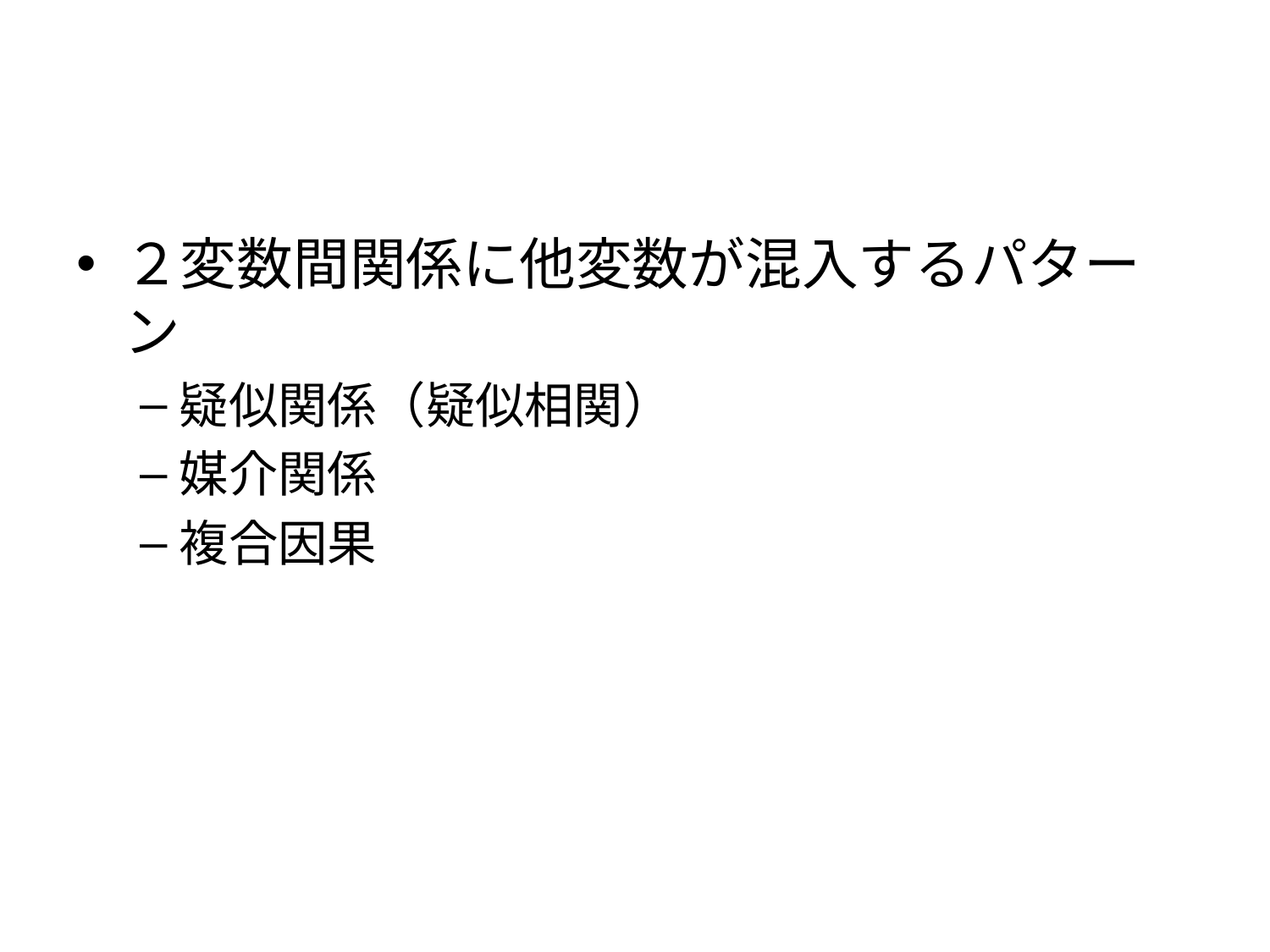

#
２変数間関係に他変数が混入するパターン
疑似関係（疑似相関）
媒介関係
複合因果